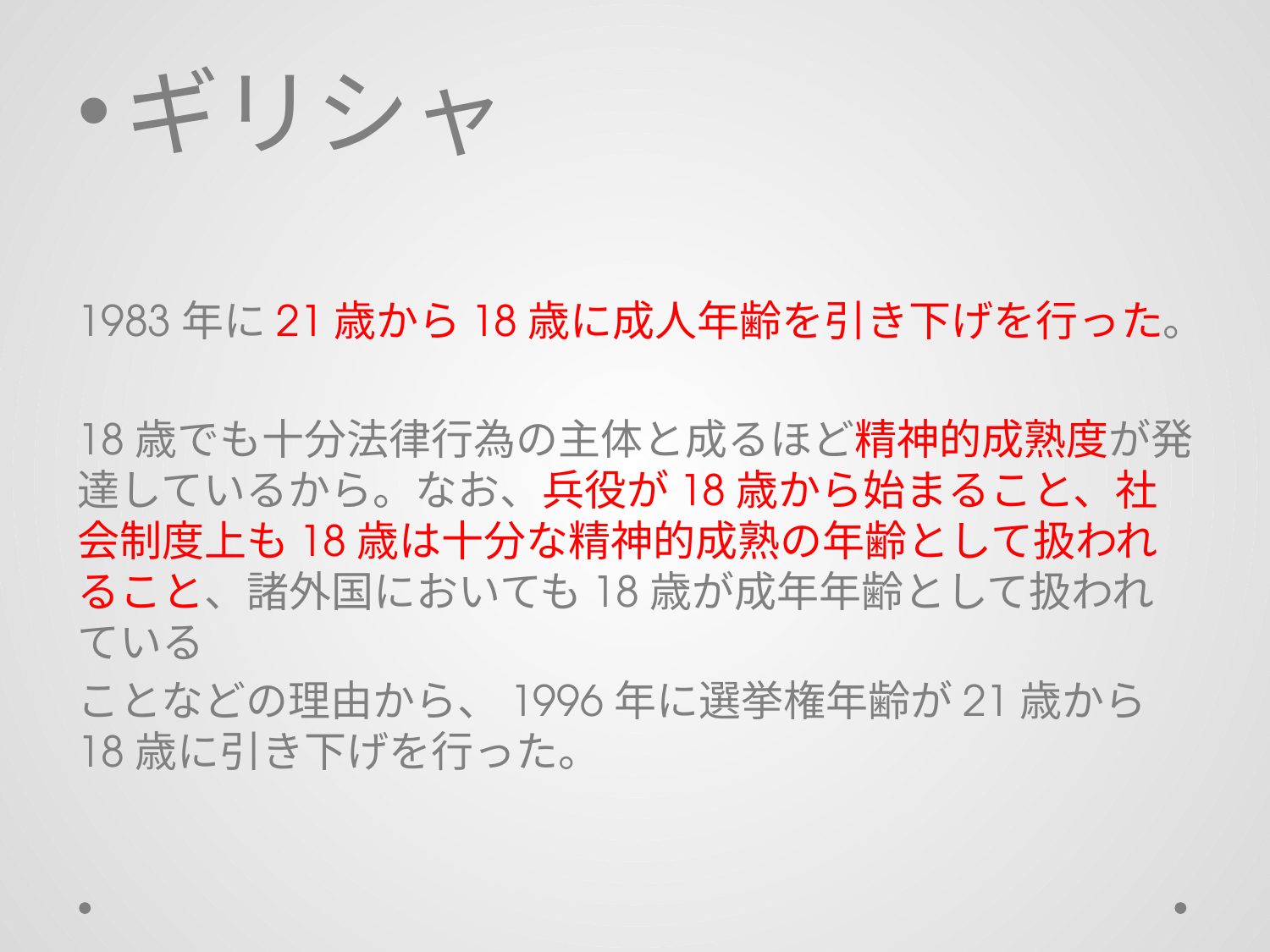

ギリシャ

1983年に21歳から18歳に成人年齢を引き下げを行った。

18歳でも十分法律行為の主体と成るほど精神的成熟度が発達しているから。なお、兵役が18歳から始まること、社会制度上も18歳は十分な精神的成熟の年齢として扱われること、諸外国においても18歳が成年年齢として扱われている
ことなどの理由から、1996年に選挙権年齢が21歳から18歳に引き下げを行った。